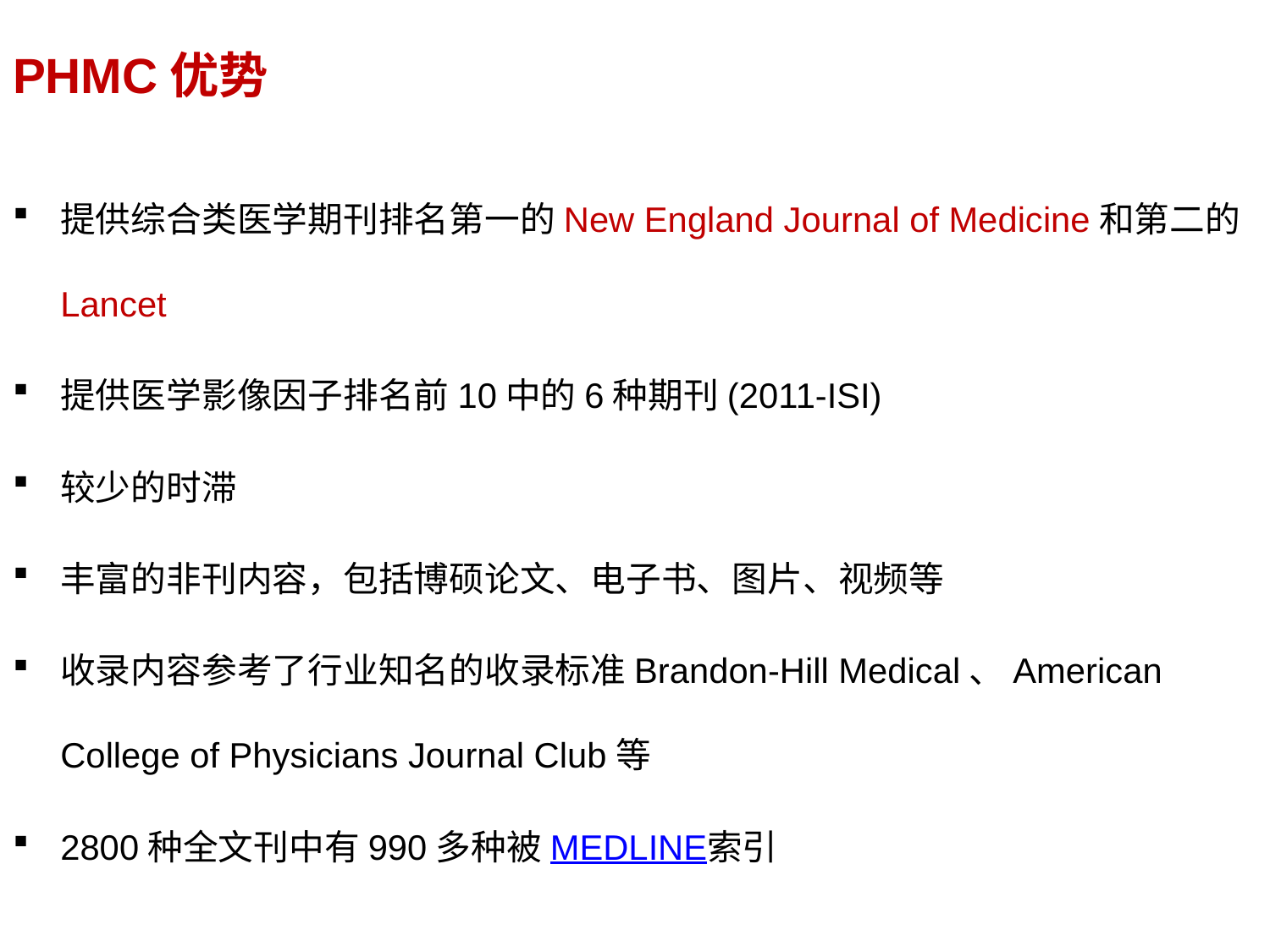

PHMC优势
提供综合类医学期刊排名第一的New England Journal of Medicine和第二的Lancet
提供医学影像因子排名前10中的6种期刊(2011-ISI)
较少的时滞
丰富的非刊内容，包括博硕论文、电子书、图片、视频等
收录内容参考了行业知名的收录标准Brandon-Hill Medical、American College of Physicians Journal Club等
2800种全文刊中有990多种被MEDLINE索引